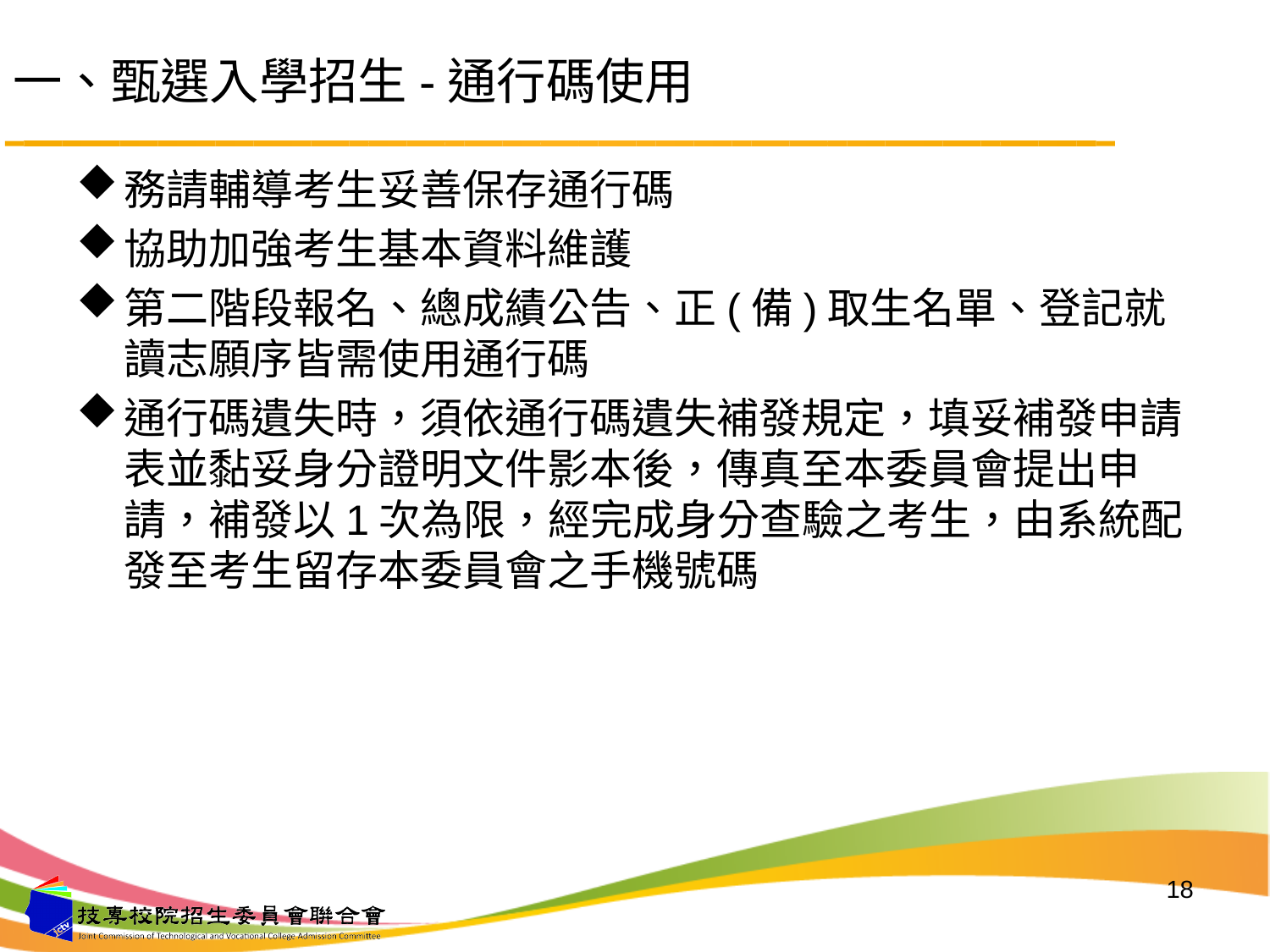

# 一、甄選入學招生-通行碼使用
務請輔導考生妥善保存通行碼
協助加強考生基本資料維護
第二階段報名、總成績公告、正(備)取生名單、登記就讀志願序皆需使用通行碼
通行碼遺失時，須依通行碼遺失補發規定，填妥補發申請表並黏妥身分證明文件影本後，傳真至本委員會提出申請，補發以1次為限，經完成身分查驗之考生，由系統配發至考生留存本委員會之手機號碼

18